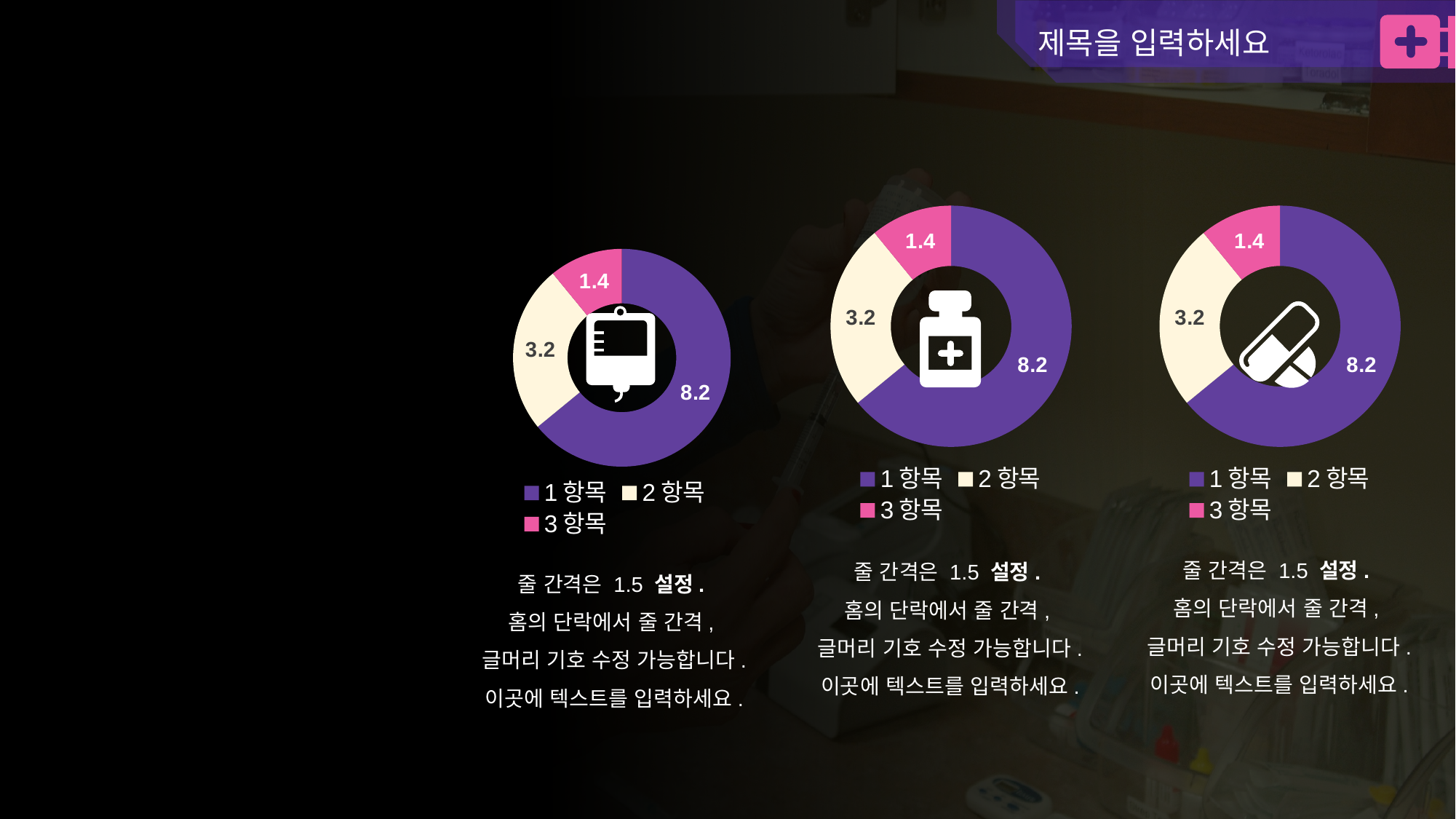

제목을 입력하세요

### Chart

| Category | 제목 |
|---|---|
| 1항목 | 8.2 |
| 2항목 | 3.2 |
| 3항목 | 1.4 |

### Chart

| Category | 제목 |
|---|---|
| 1항목 | 8.2 |
| 2항목 | 3.2 |
| 3항목 | 1.4 |

### Chart

| Category | 제목 |
|---|---|
| 1항목 | 8.2 |
| 2항목 | 3.2 |
| 3항목 | 1.4 |
줄 간격은 1.5 설정.
홈의 단락에서 줄 간격,
글머리 기호 수정 가능합니다.
이곳에 텍스트를 입력하세요.
줄 간격은 1.5 설정.
홈의 단락에서 줄 간격,
글머리 기호 수정 가능합니다.
이곳에 텍스트를 입력하세요.
줄 간격은 1.5 설정.
홈의 단락에서 줄 간격,
글머리 기호 수정 가능합니다.
이곳에 텍스트를 입력하세요.